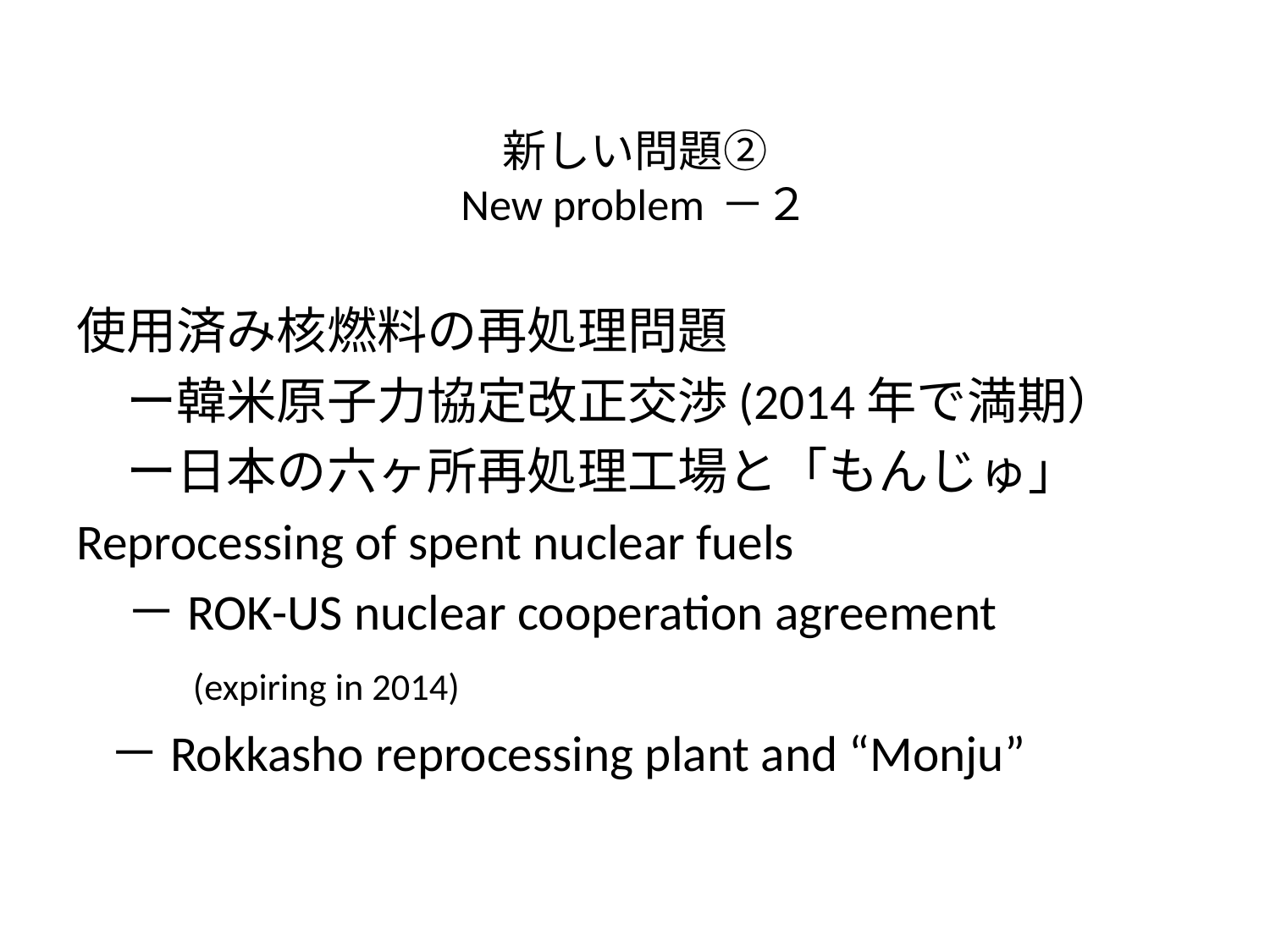

# 新しい問題② New problem －２

使用済み核燃料の再処理問題
　ー韓米原子力協定改正交渉(2014年で満期）
　ー日本の六ヶ所再処理工場と「もんじゅ」
Reprocessing of spent nuclear fuels
　－ROK-US nuclear cooperation agreement
　　 (expiring in 2014)
  －Rokkasho reprocessing plant and “Monju”